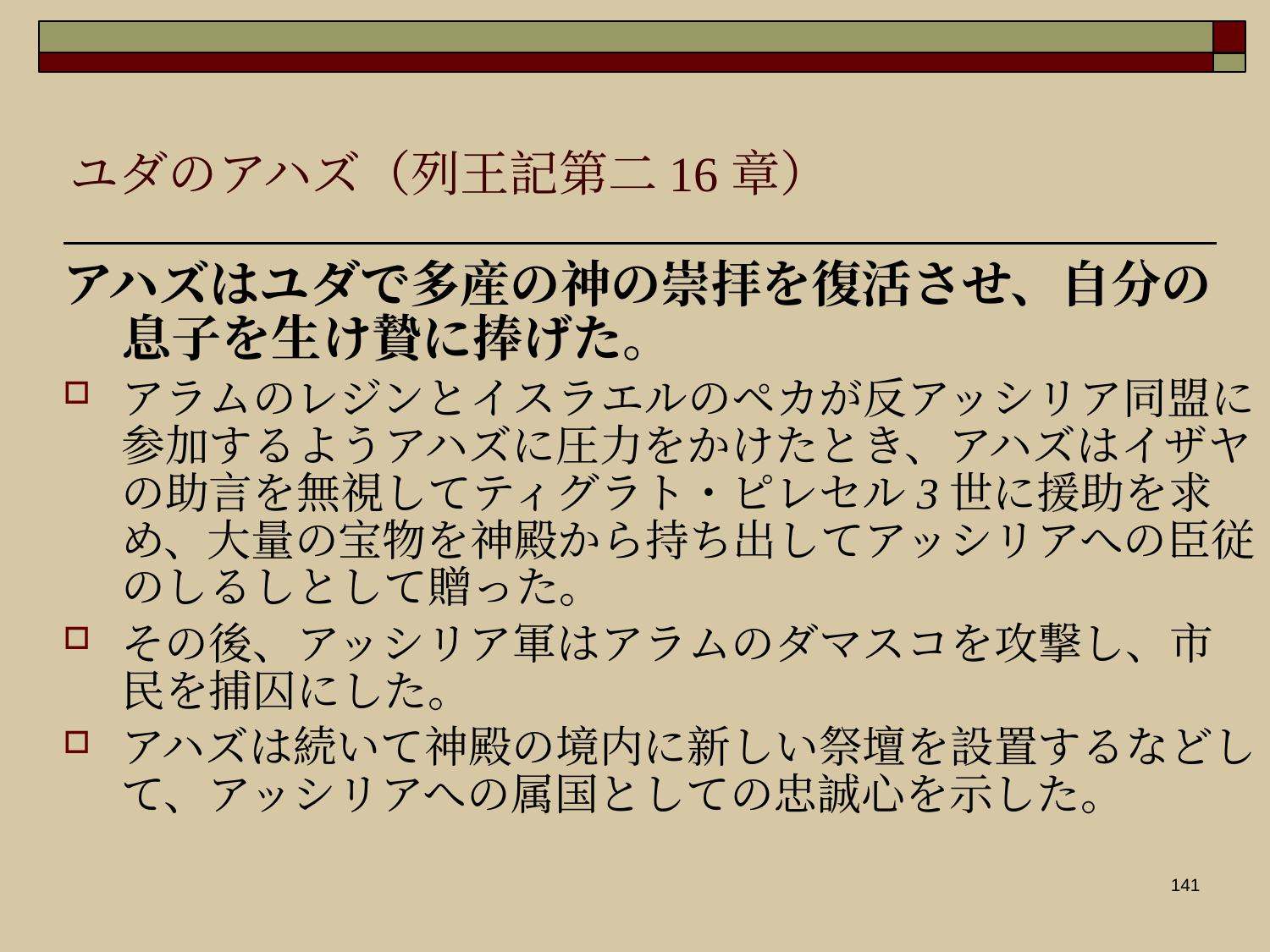

ユダのアハズ（列王記第二16章）
アハズはユダで多産の神の崇拝を復活させ、自分の息子を生け贄に捧げた。
アラムのレジンとイスラエルのペカが反アッシリア同盟に参加するようアハズに圧力をかけたとき、アハズはイザヤの助言を無視してティグラト・ピレセル3世に援助を求め、大量の宝物を神殿から持ち出してアッシリアへの臣従のしるしとして贈った。
その後、アッシリア軍はアラムのダマスコを攻撃し、市民を捕囚にした。
アハズは続いて神殿の境内に新しい祭壇を設置するなどして、アッシリアへの属国としての忠誠心を示した。
141